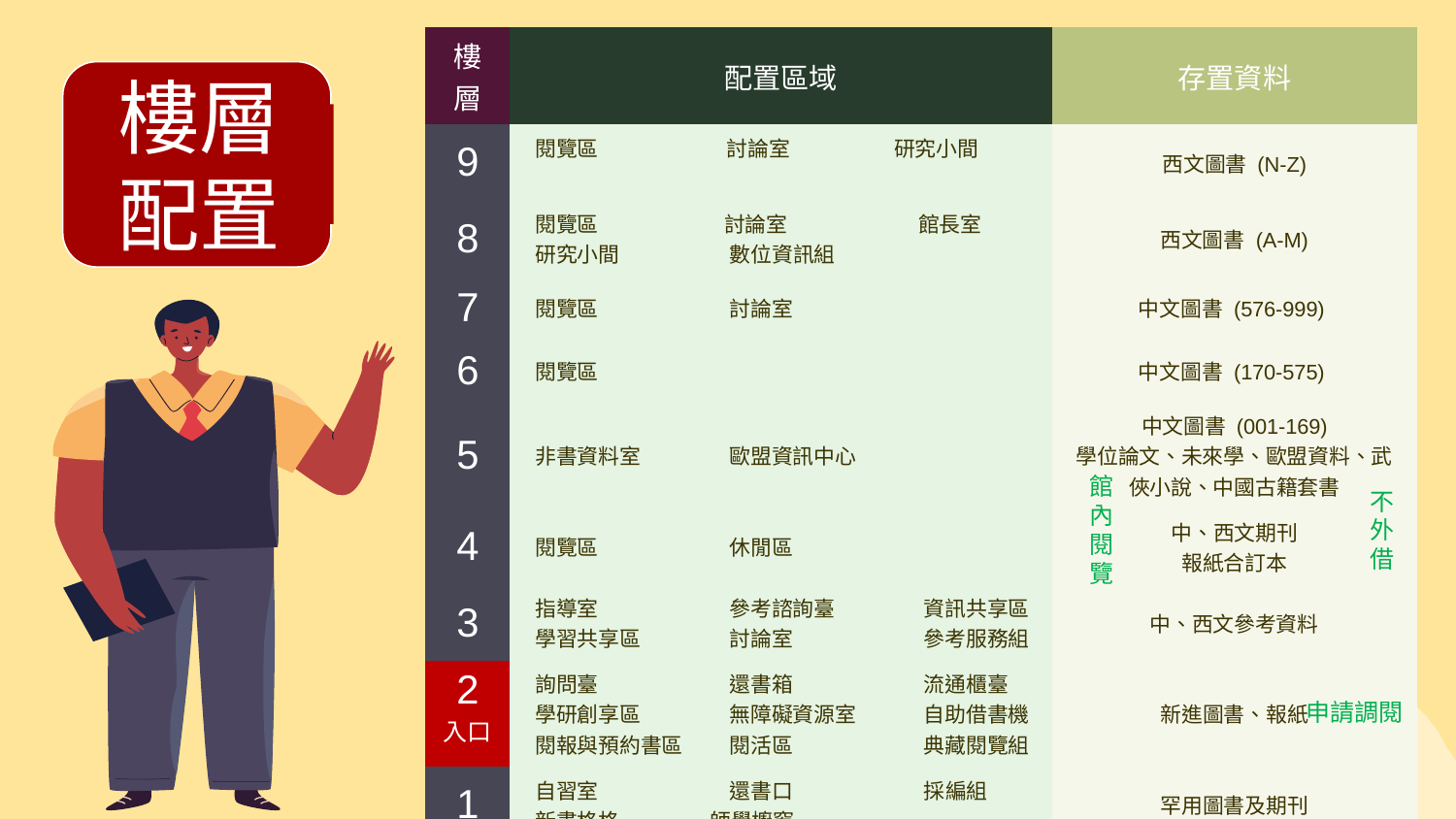

| 樓層 | 配置區域 | 存置資料 |
| --- | --- | --- |
| 9 | 閱覽區　　　　　 討論室　 研究小間 | 西文圖書 (N-Z) |
| 8 | 閱覽區　　　　 討論室　　　　　　 館長室　 研究小間　　　　　 數位資訊組 | 西文圖書 (A-M) |
| 7 | 閱覽區　　　　　　 討論室 | 中文圖書 (576-999) |
| 6 | 閱覽區 | 中文圖書 (170-575) |
| 5 | 非書資料室　　　　 歐盟資訊中心 | 中文圖書 (001-169) 學位論文、未來學、歐盟資料、武俠小說、中國古籍套書 |
| 4 | 閱覽區　　　　　　 休閒區 | 中、西文期刊 報紙合訂本 |
| 3 | 指導室　　　　　　 參考諮詢臺　　　　 資訊共享區 學習共享區　　　　 討論室　　　　　　 參考服務組 | 中、西文參考資料 |
| 2 入口 | 詢問臺　　　　　　 還書箱　　　　　　 流通櫃臺  學研創享區　　　　 無障礙資源室　　　 自助借書機 閱報與預約書區　　 閱活區　　　　　　 典藏閱覽組 | 新進圖書、報紙 |
| 1 | 自習室　　　　　　 還書口　　　　　　 採編組 新書格格　 師學櫥窗 | 罕用圖書及期刊 |

樓層配置
#

館內閱覽
不外借
申請調閱
10